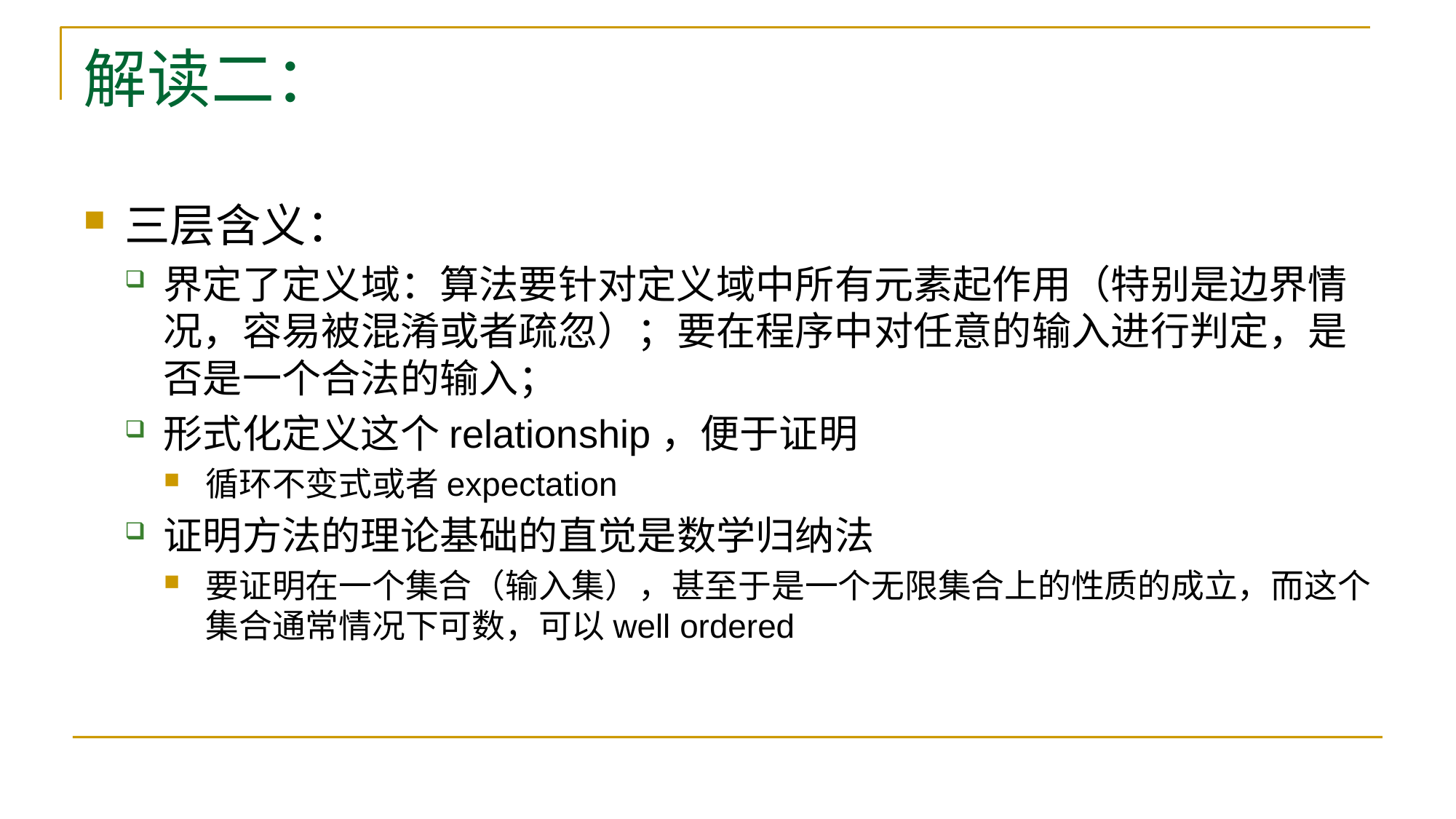

# 解读二：
三层含义：
界定了定义域：算法要针对定义域中所有元素起作用（特别是边界情况，容易被混淆或者疏忽）；要在程序中对任意的输入进行判定，是否是一个合法的输入；
形式化定义这个relationship，便于证明
循环不变式或者expectation
证明方法的理论基础的直觉是数学归纳法
要证明在一个集合（输入集），甚至于是一个无限集合上的性质的成立，而这个集合通常情况下可数，可以well ordered